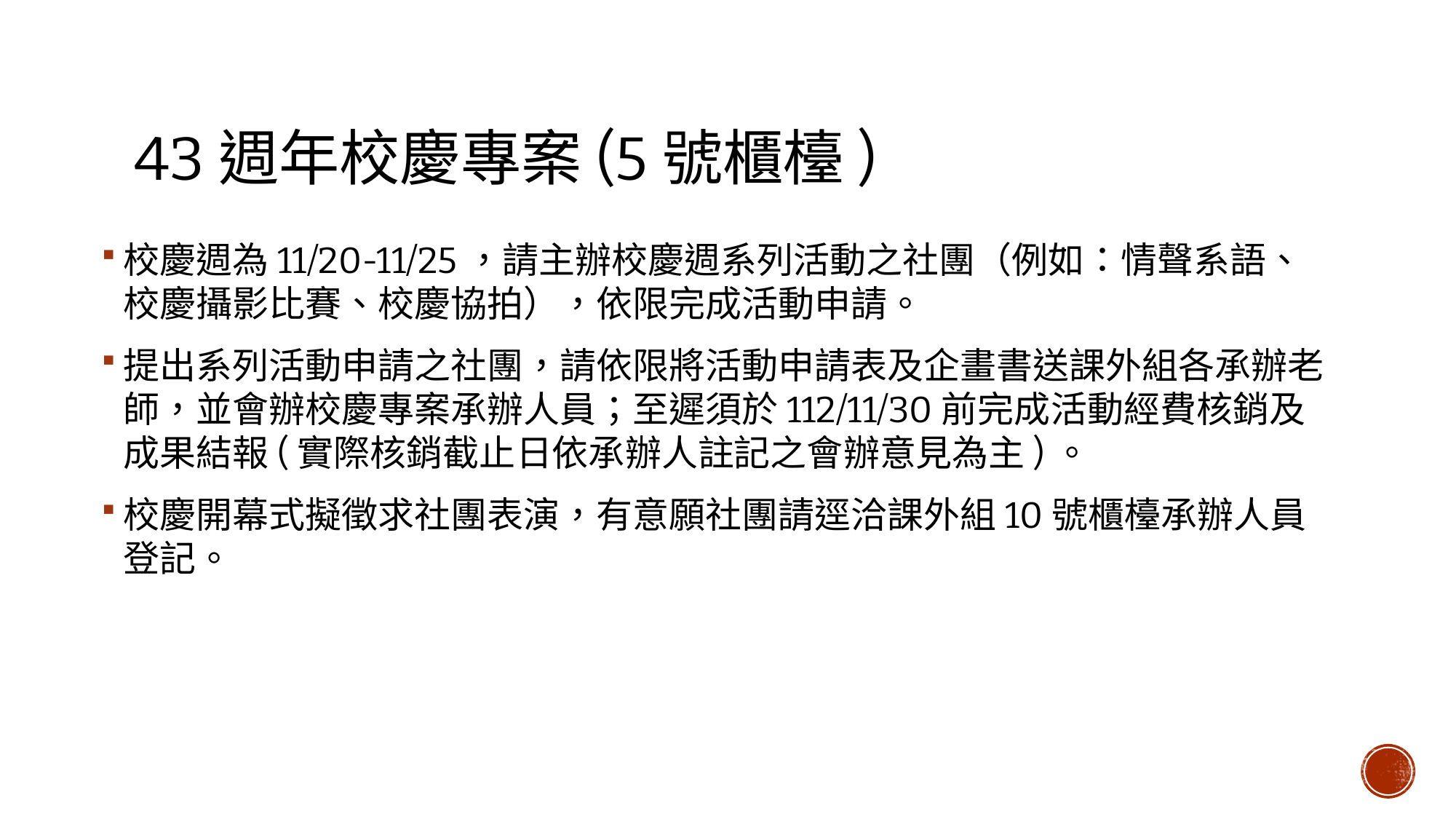

# 43週年校慶專案(5號櫃檯)
校慶週為11/20-11/25，請主辦校慶週系列活動之社團（例如：情聲系語、校慶攝影比賽、校慶協拍），依限完成活動申請。
提出系列活動申請之社團，請依限將活動申請表及企畫書送課外組各承辦老師，並會辦校慶專案承辦人員；至遲須於112/11/30前完成活動經費核銷及成果結報(實際核銷截止日依承辦人註記之會辦意見為主)。
校慶開幕式擬徵求社團表演，有意願社團請逕洽課外組10號櫃檯承辦人員登記。